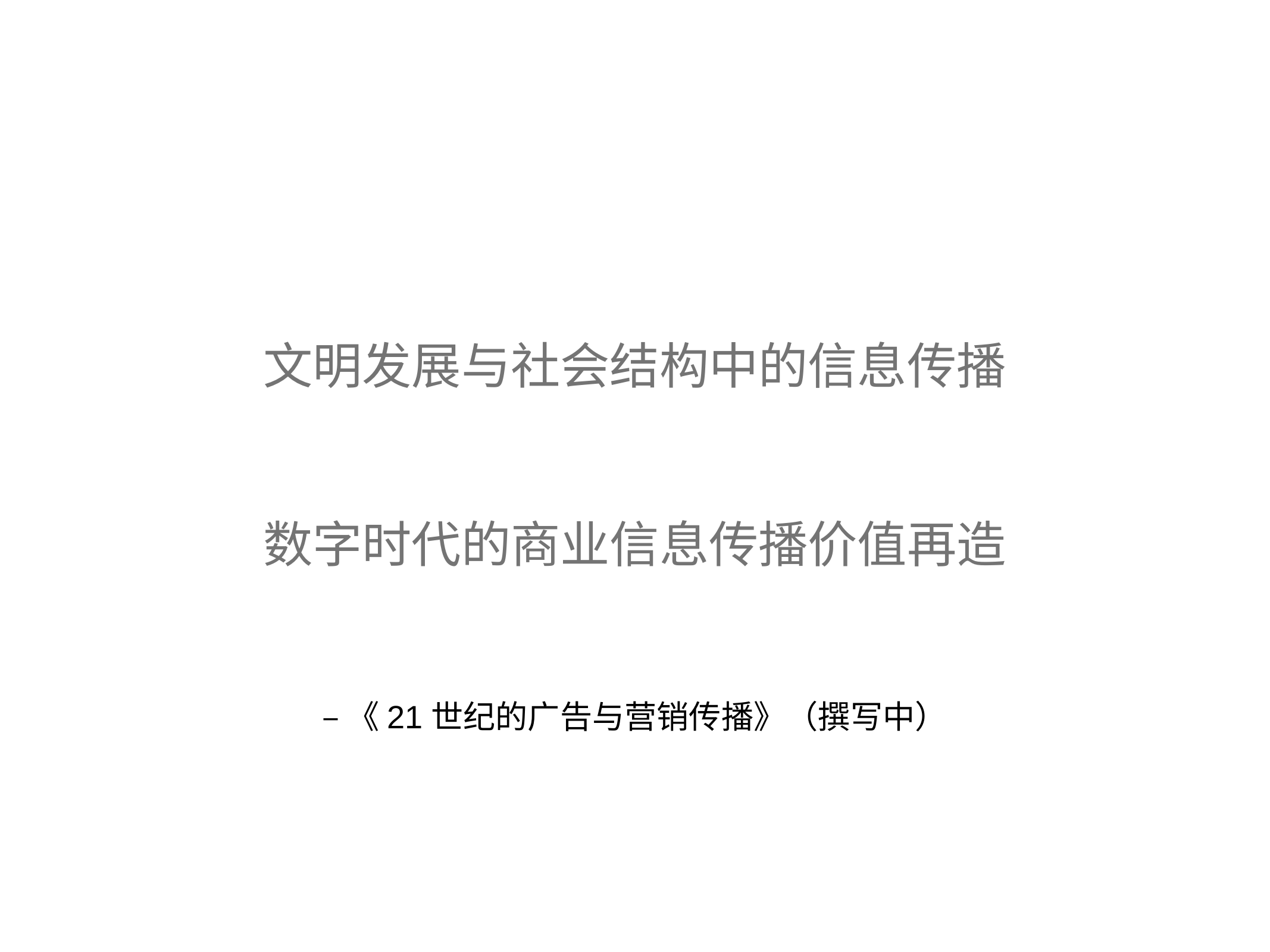

文明发展与社会结构中的信息传播

数字时代的商业信息传播价值再造
–《21世纪的广告与营销传播》（撰写中）